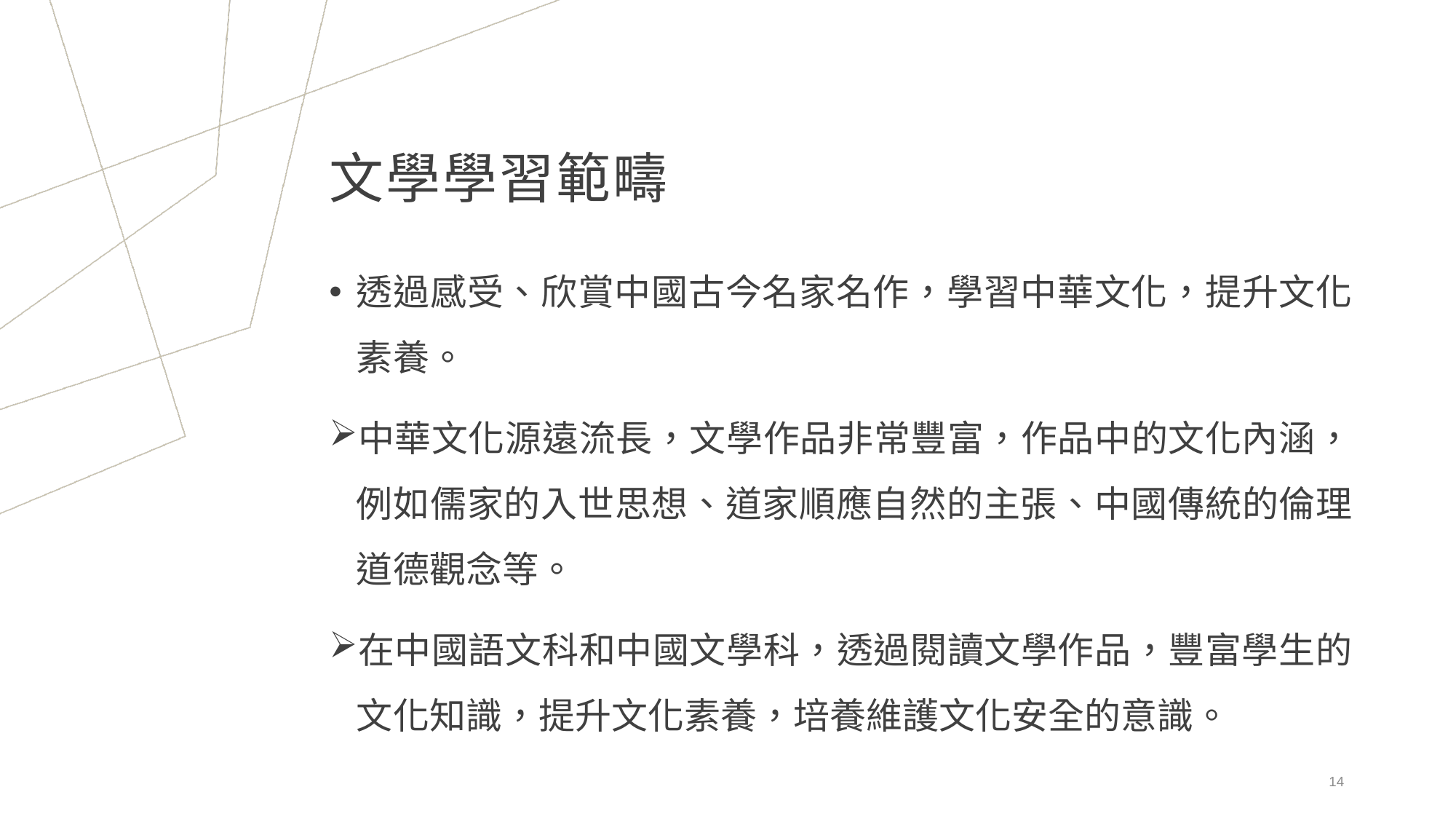

# 文學學習範疇
透過感受、欣賞中國古今名家名作，學習中華文化，提升文化素養。
中華文化源遠流⻑，文學作品非常豐富，作品中的文化內涵，例如儒家的入世思想、道家順應自然的主張、中國傳統的倫理道德觀念等。
在中國語文科和中國文學科，透過閱讀文學作品，豐富學生的文化知識，提升文化素養，培養維護文化安全的意識。
14